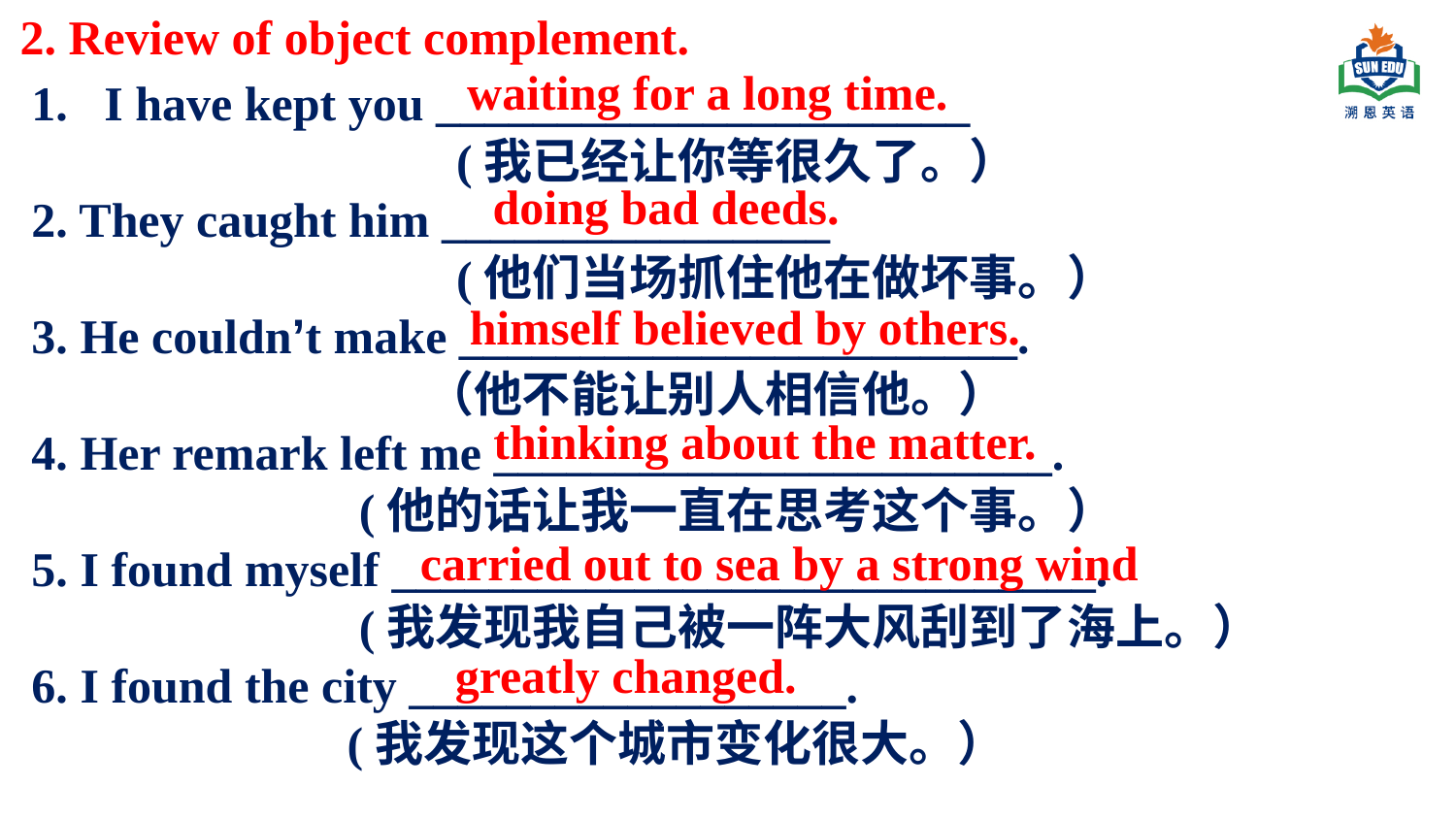

2. Review of object complement.
 waiting for a long time.
I have kept you ______________________
                                   (我已经让你等很久了。）
2. They caught him ________________
                                   (他们当场抓住他在做坏事。）
3. He couldn’t make _______________________.
                                   （他不能让别人相信他。）
4. Her remark left me _______________________.
                           (他的话让我一直在思考这个事。）
5. I found myself _____________________________.
                           (我发现我自己被一阵大风刮到了海上。）
6. I found the city __________________.
                          (我发现这个城市变化很大。）
 doing bad deeds.
himself believed by others.
 thinking about the matter.
 carried out to sea by a strong wind
 greatly changed.